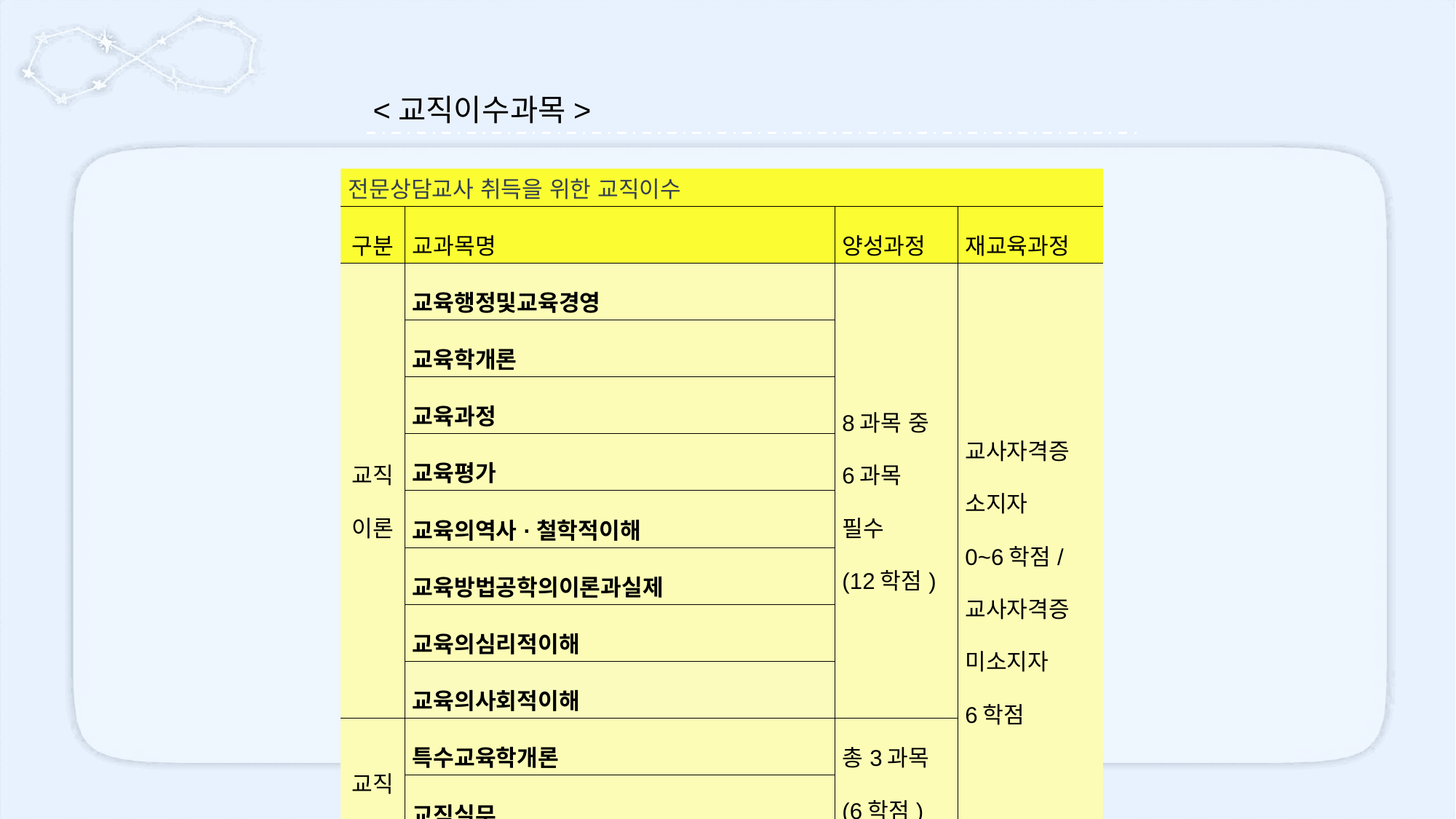

<교직이수과목>
| 전문상담교사 취득을 위한 교직이수 |  |  |  |
| --- | --- | --- | --- |
| 구분 | 교과목명 | 양성과정 | 재교육과정 |
| 교직 이론 | 교육행정및교육경영 | 8과목 중 6과목 필수 (12학점) | 교사자격증 소지자 0~6학점/ 교사자격증 미소지자 6학점 |
|  | 교육학개론 |  |  |
|  | 교육과정 |  |  |
|  | 교육평가 |  |  |
|  | 교육의역사·철학적이해 |  |  |
|  | 교육방법공학의이론과실제 |  |  |
|  | 교육의심리적이해 |  |  |
|  | 교육의사회적이해 |  |  |
| 교직 소양 | 특수교육학개론 | 총3과목 (6학점) 필수 |  |
|  | 교직실무 |  |  |
|  | 학교폭력예방및학생의이해 |  |  |